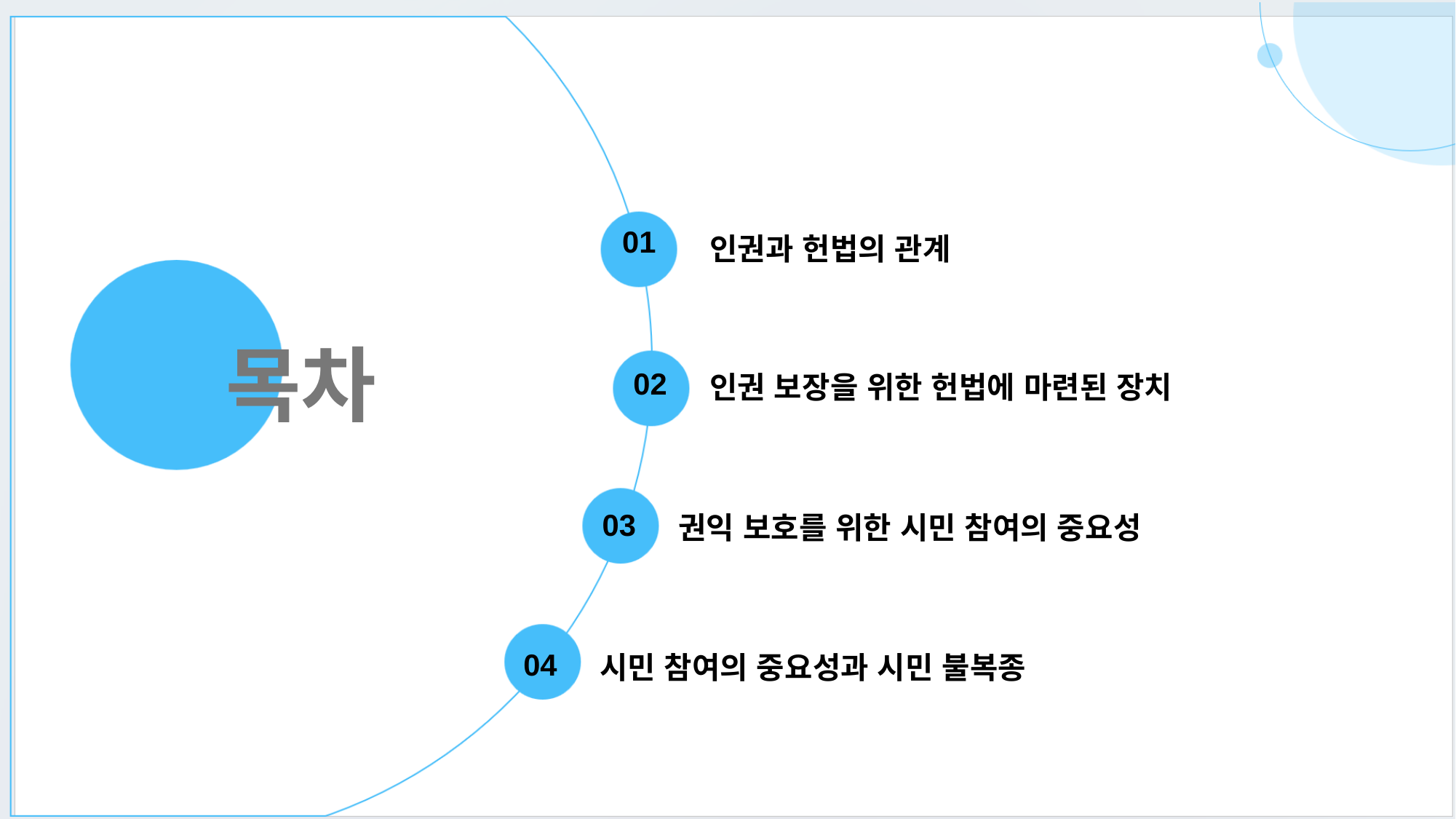

01
인권과 헌법의 관계
목차
02
인권 보장을 위한 헌법에 마련된 장치
03
권익 보호를 위한 시민 참여의 중요성
04
시민 참여의 중요성과 시민 불복종